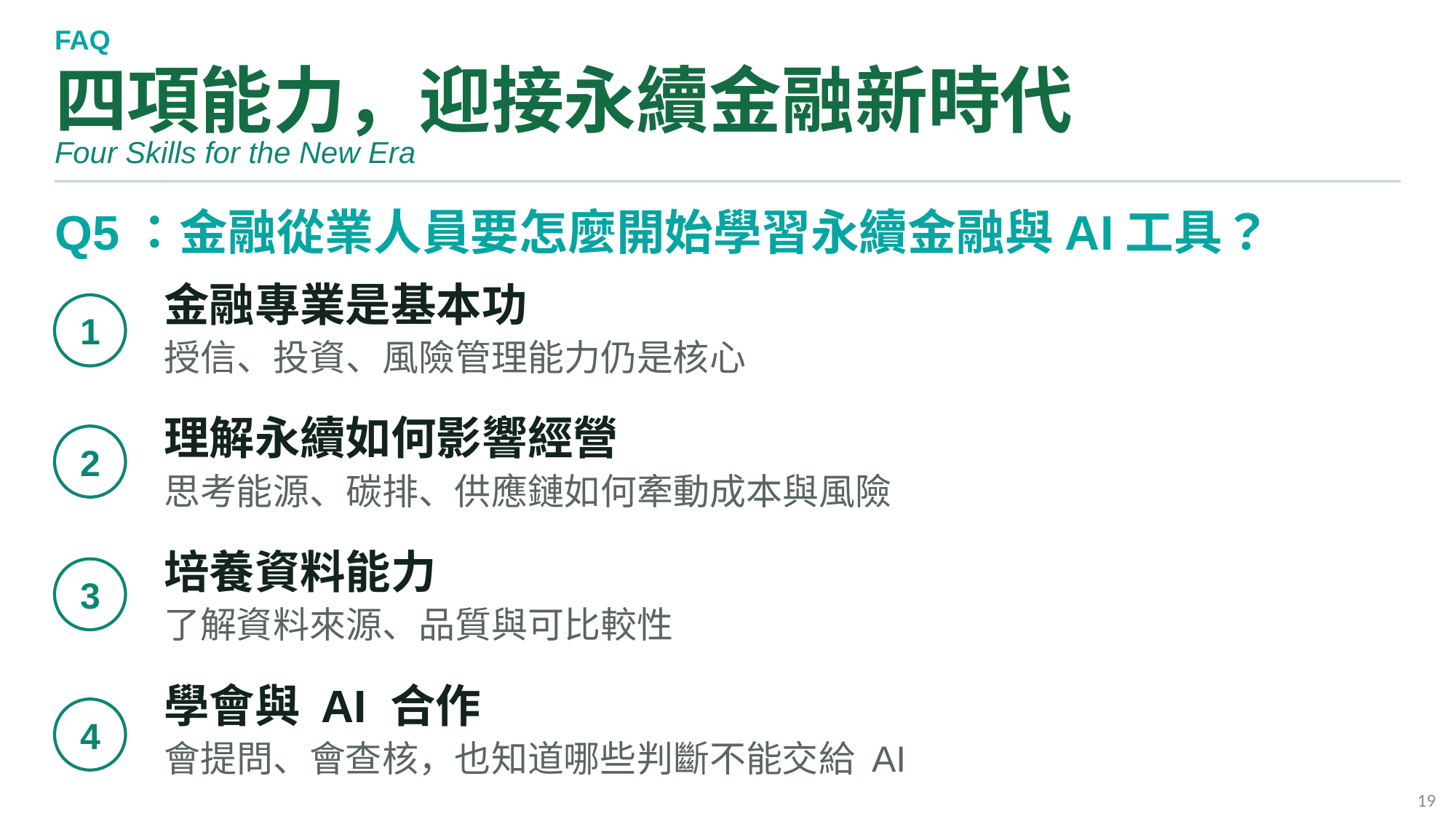

FAQ
四項能力，迎接永續金融新時代
Four Skills for the New Era

Q5：金融從業人員要怎麼開始學習永續金融與AI工具？
金融專業是基本功
授信、投資、風險管理能力仍是核心

1
理解永續如何影響經營
思考能源、碳排、供應鏈如何牽動成本與風險

2
培養資料能力
了解資料來源、品質與可比較性

3
學會與 AI 合作
會提問、會查核，也知道哪些判斷不能交給 AI

4
19